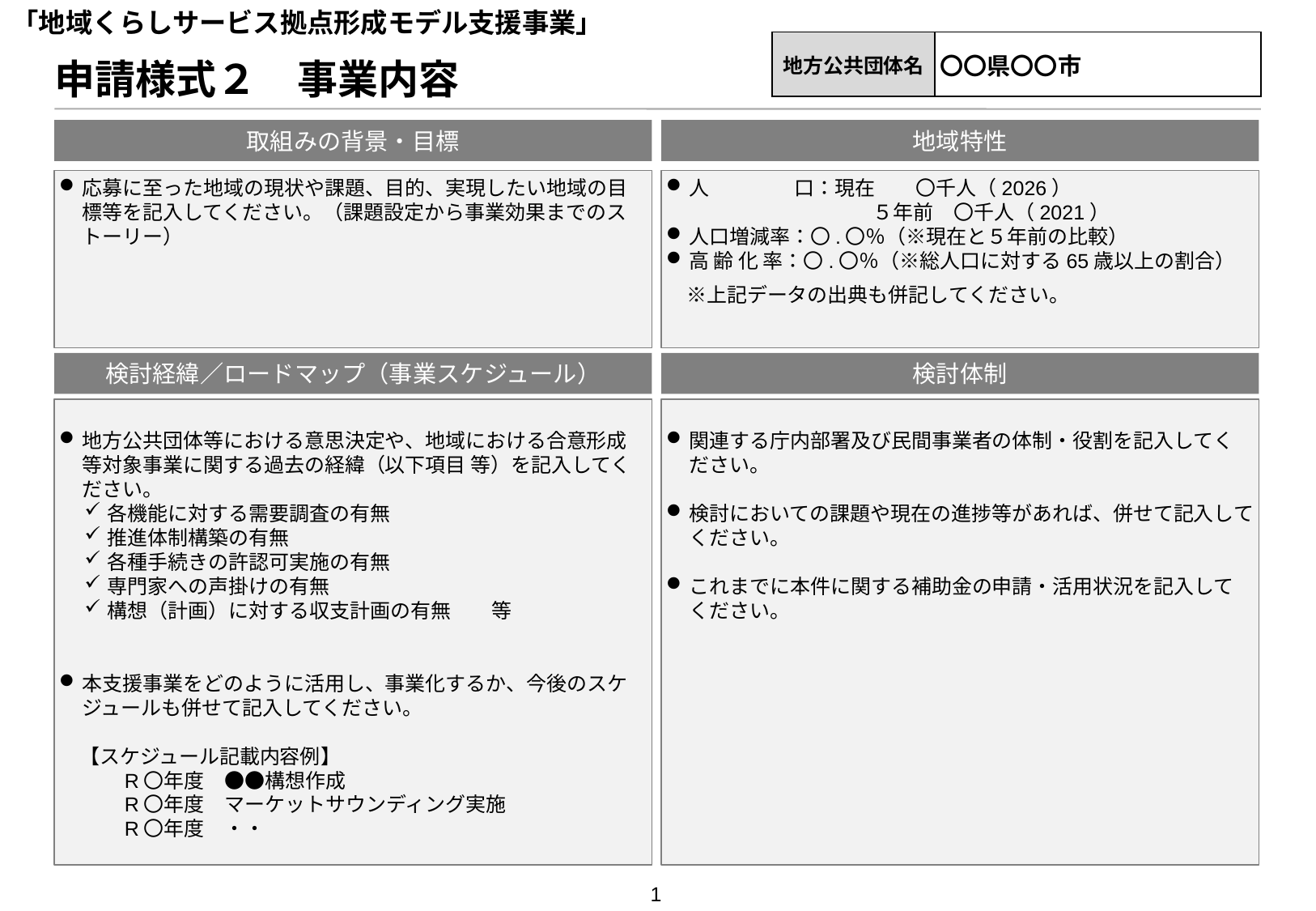

「地域くらしサービス拠点形成モデル支援事業」
| 地方公共団体名 | 〇〇県〇〇市 |
| --- | --- |
# 申請様式２　事業内容
地域特性
取組みの背景・目標
人　　　　 口：現在　　〇千人（2026）
　　　　　　　 　　　５年前　〇千人（2021）
人口増減率：〇.〇％（※現在と５年前の比較）
高 齢 化 率：〇.〇％（※総人口に対する65歳以上の割合）
　※上記データの出典も併記してください。
応募に至った地域の現状や課題、目的、実現したい地域の目標等を記入してください。（課題設定から事業効果までのストーリー）
検討経緯／ロードマップ（事業スケジュール）
検討体制

関連する庁内部署及び民間事業者の体制・役割を記入してください。

検討においての課題や現在の進捗等があれば、併せて記入してください。

これまでに本件に関する補助金の申請・活用状況を記入してください。

地方公共団体等における意思決定や、地域における合意形成等対象事業に関する過去の経緯（以下項目 等）を記入してください。
各機能に対する需要調査の有無
推進体制構築の有無
各種手続きの許認可実施の有無
専門家への声掛けの有無
構想（計画）に対する収支計画の有無　　等

本支援事業をどのように活用し、事業化するか、今後のスケジュールも併せて記入してください。

　【スケジュール記載内容例】
　　　R〇年度　●●構想作成
　　　R〇年度　マーケットサウンディング実施
　　　R〇年度　・・